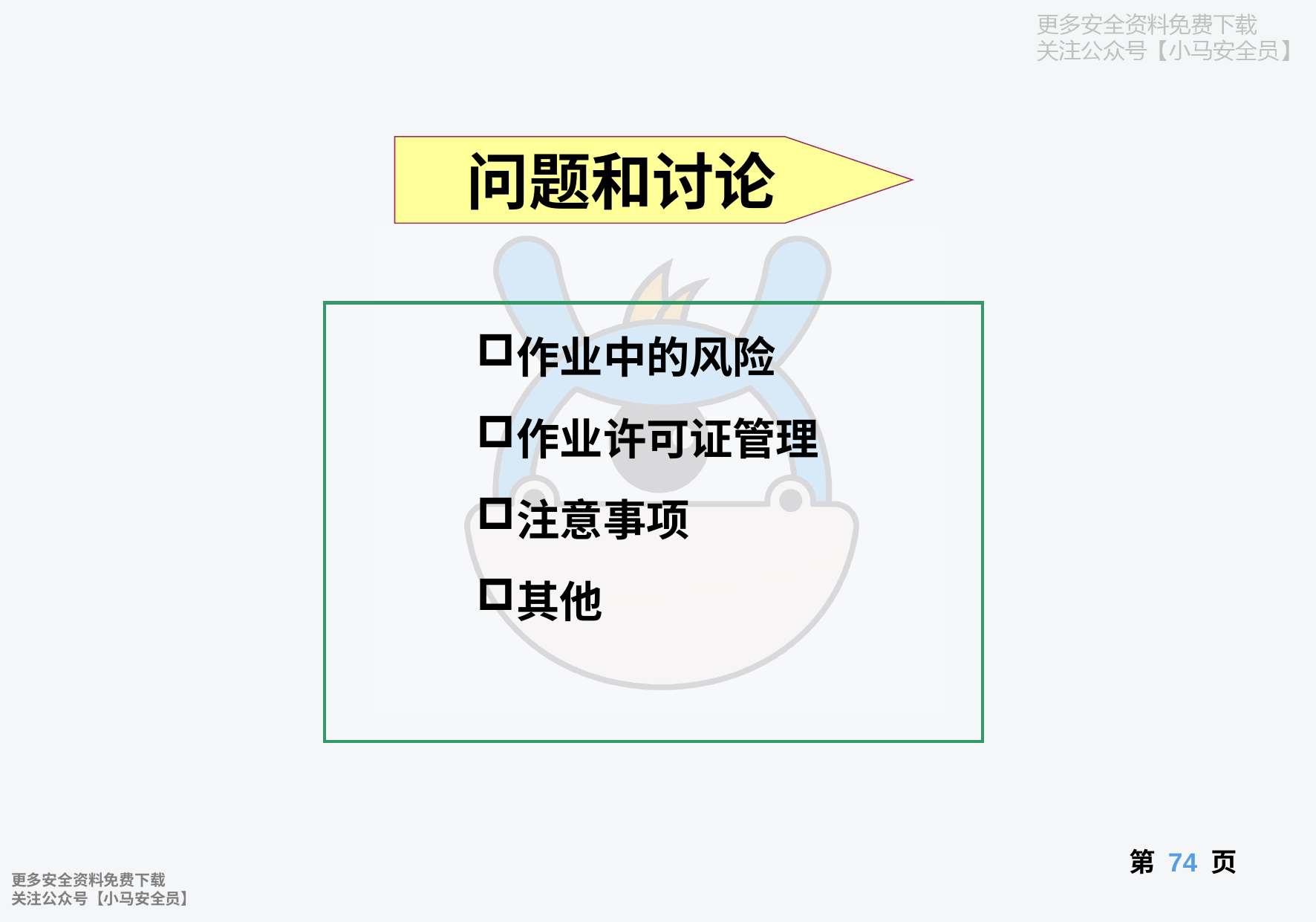

问题和讨论
作业中的风险
作业许可证管理
注意事项
其他
第 74 页